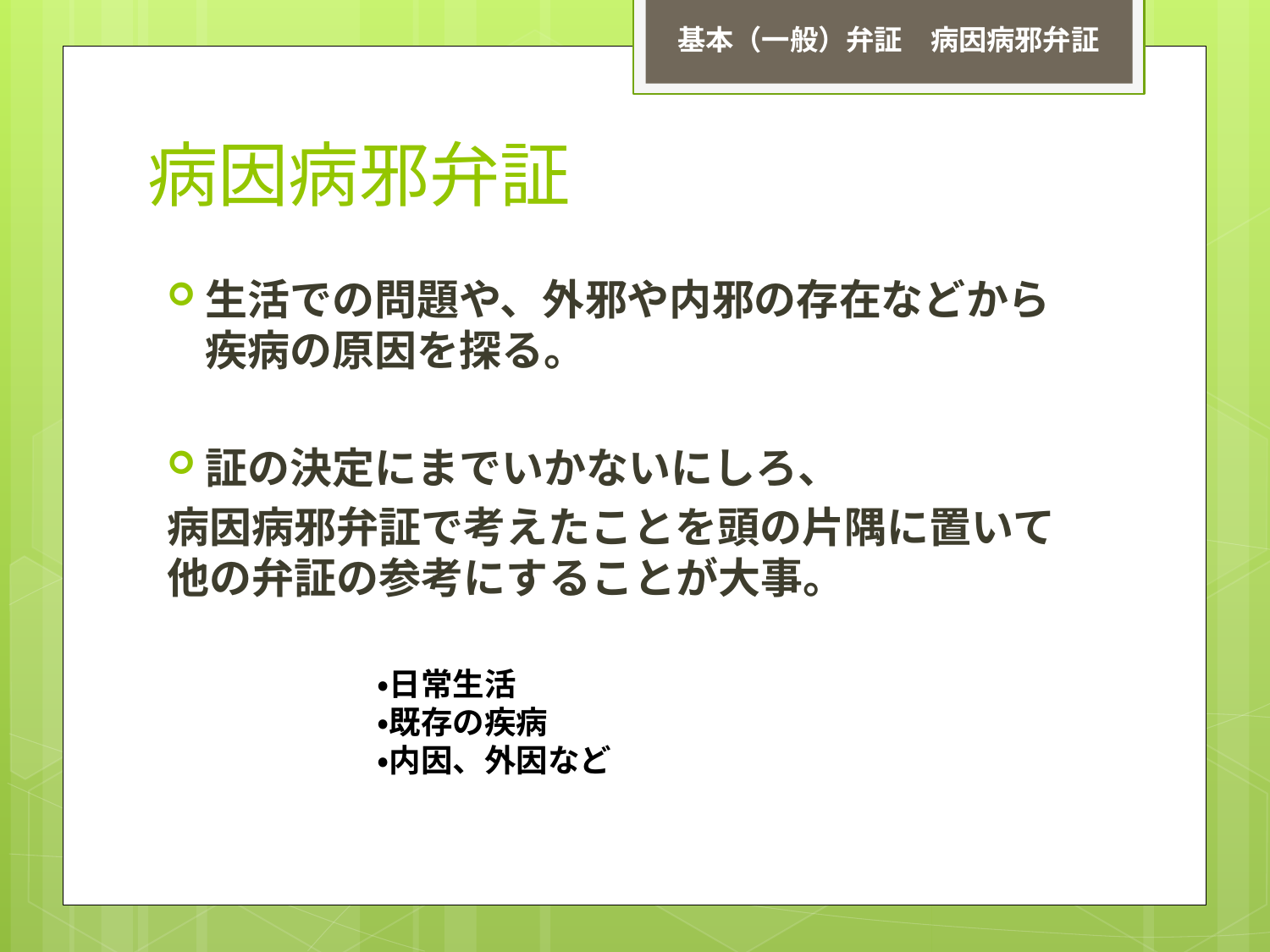

基本（一般）弁証　病因病邪弁証
# 病因病邪弁証
生活での問題や、外邪や内邪の存在などから疾病の原因を探る。

証の決定にまでいかないにしろ、
病因病邪弁証で考えたことを頭の片隅に置いて他の弁証の参考にすることが大事。

・日常生活
・既存の疾病
・内因、外因など